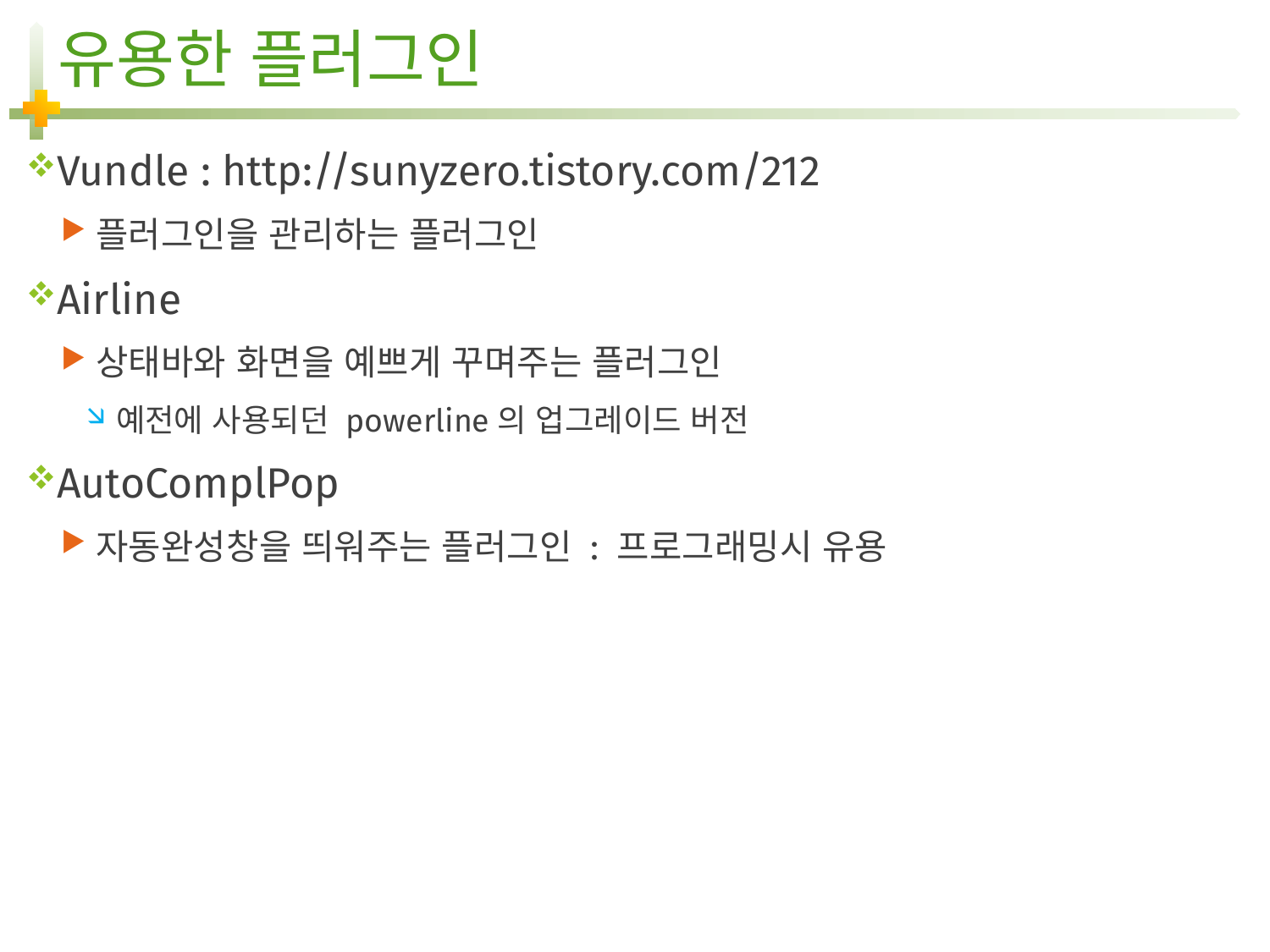

# 유용한 플러그인
Vundle : http://sunyzero.tistory.com/212
플러그인을 관리하는 플러그인
Airline
상태바와 화면을 예쁘게 꾸며주는 플러그인
예전에 사용되던 powerline의 업그레이드 버전
AutoComplPop
자동완성창을 띄워주는 플러그인 : 프로그래밍시 유용